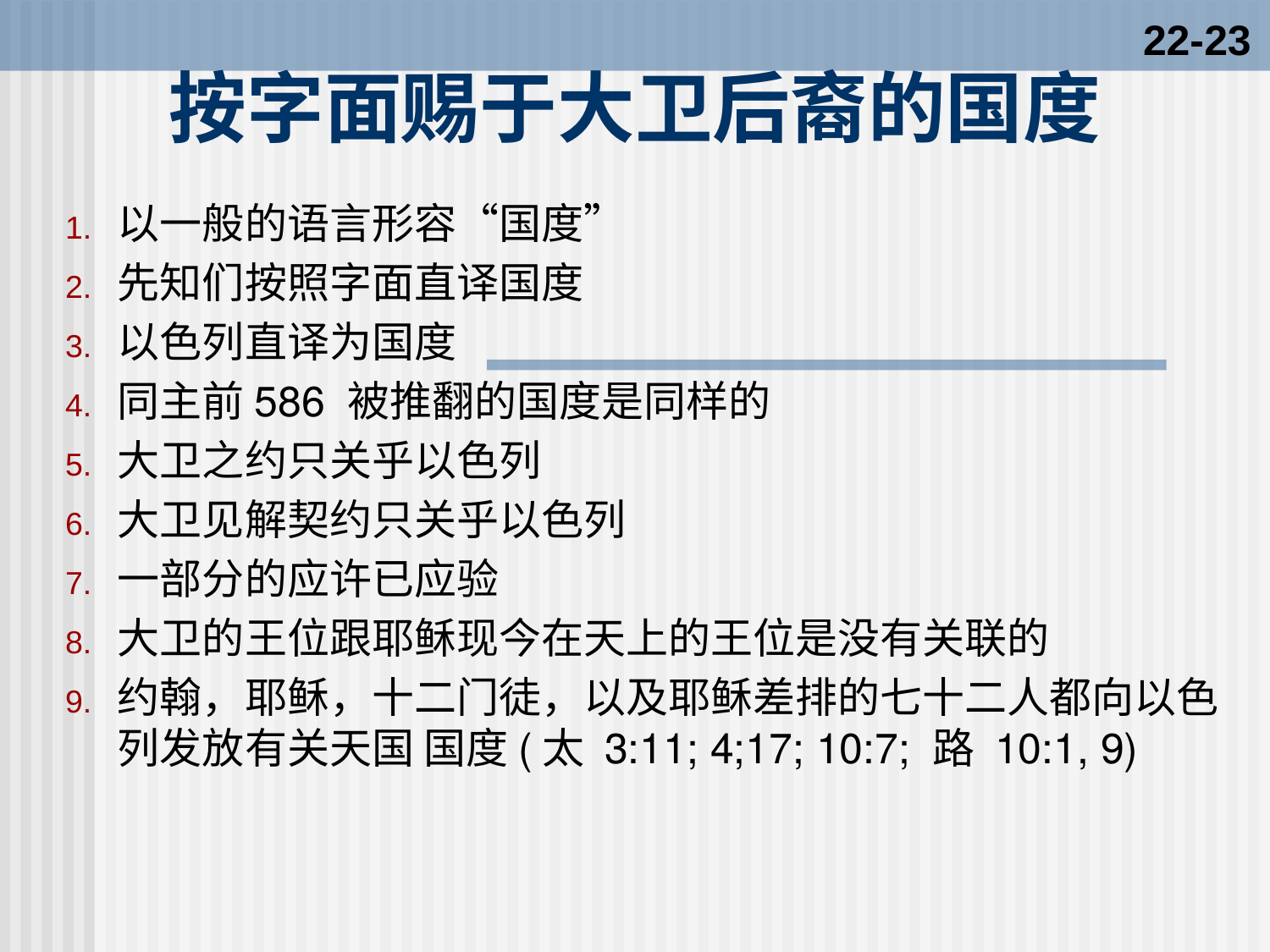

22-23
# 按字面赐于大卫后裔的国度
以一般的语言形容“国度”
先知们按照字面直译国度
以色列直译为国度
同主前586 被推翻的国度是同样的
大卫之约只关乎以色列
大卫见解契约只关乎以色列
一部分的应许已应验
大卫的王位跟耶稣现今在天上的王位是没有关联的
约翰，耶稣，十二门徒，以及耶稣差排的七十二人都向以色列发放有关天国 国度(太 3:11; 4;17; 10:7; 路 10:1, 9)